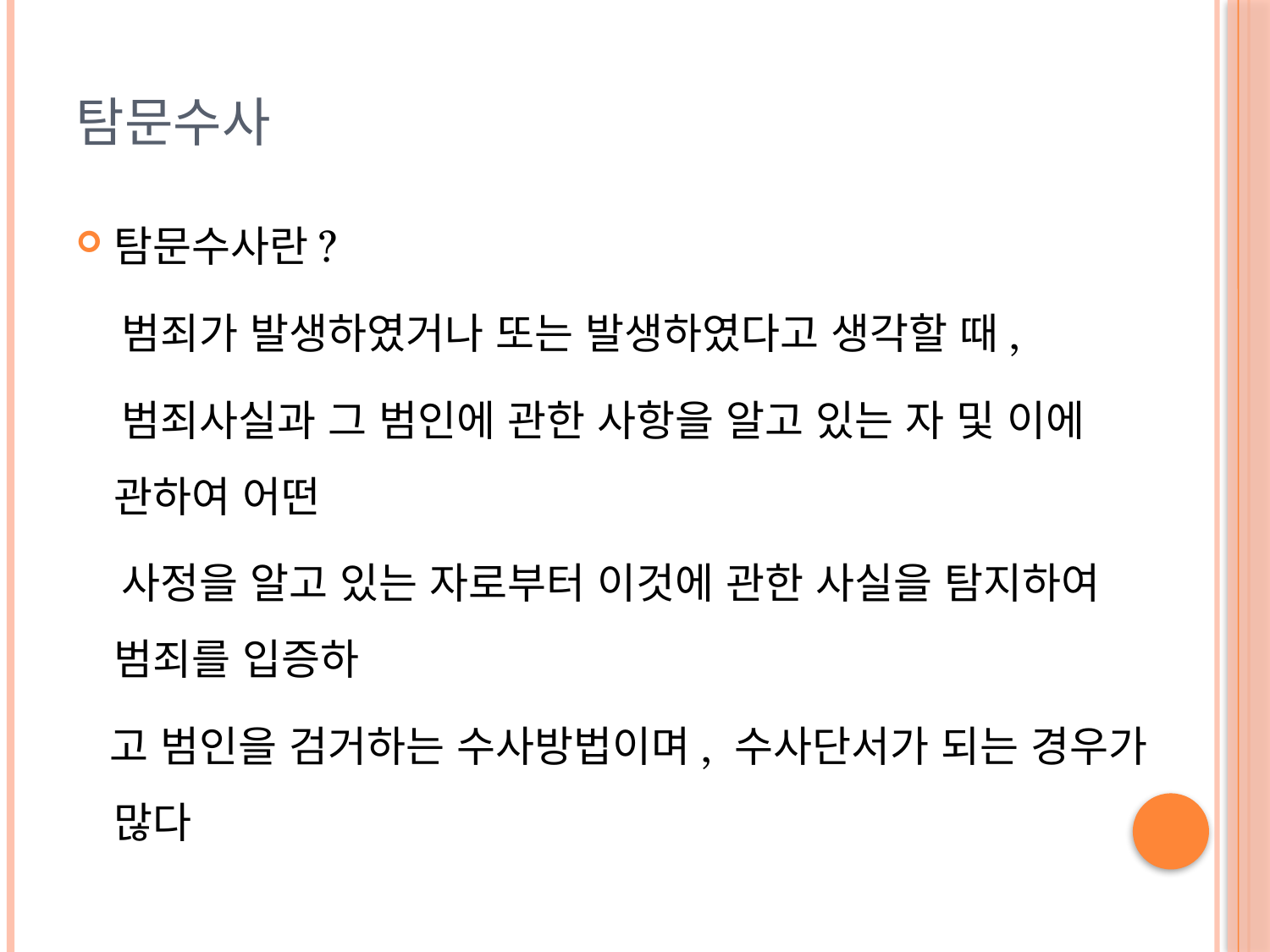

# 탐문수사
탐문수사란?
   범죄가 발생하였거나 또는 발생하였다고 생각할 때,
   범죄사실과 그 범인에 관한 사항을 알고 있는 자 및 이에 관하여 어떤
   사정을 알고 있는 자로부터 이것에 관한 사실을 탐지하여 범죄를 입증하
  고 범인을 검거하는 수사방법이며, 수사단서가 되는 경우가 많다